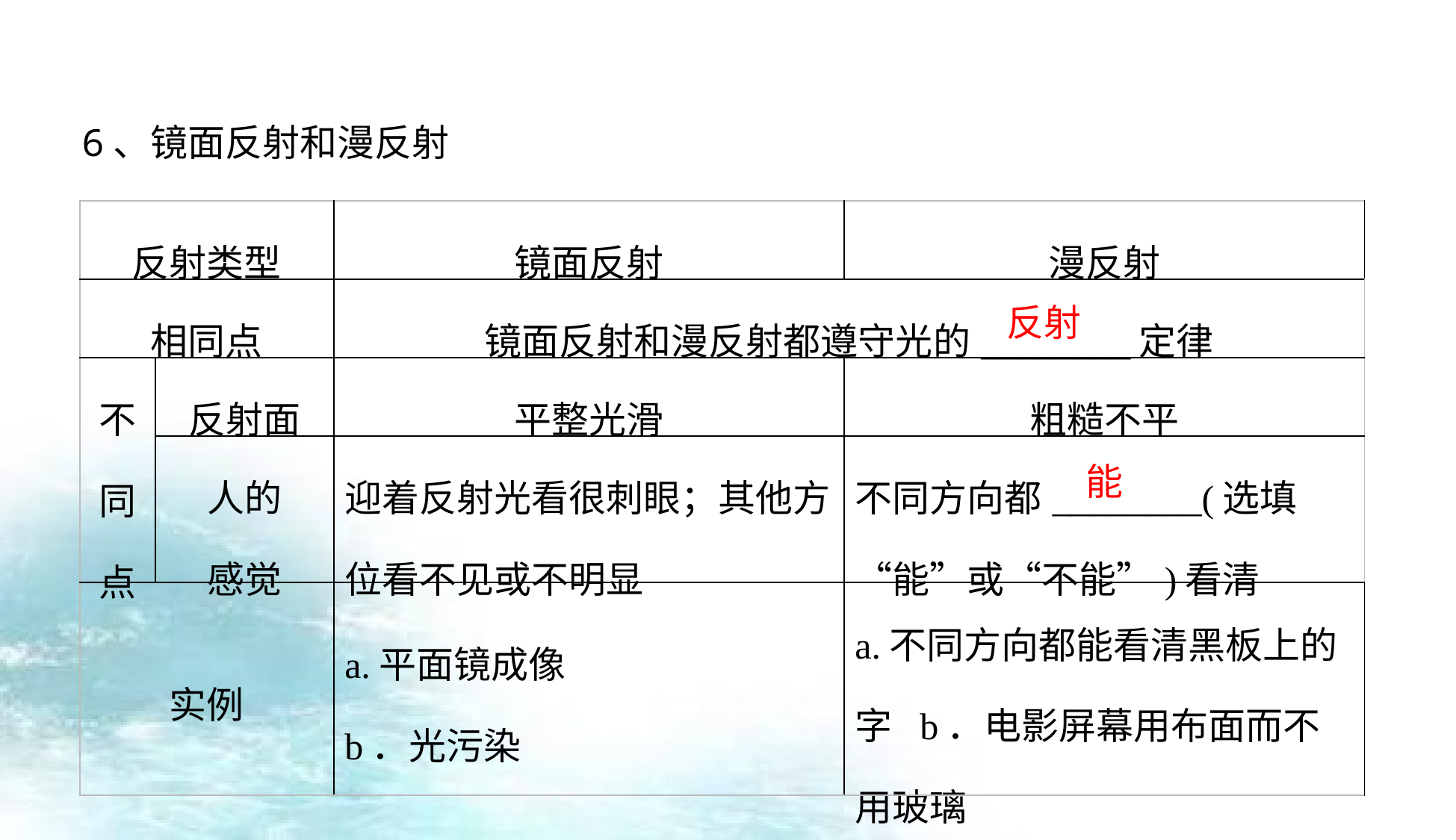

6、镜面反射和漫反射
| 反射类型 |  | 镜面反射 | 漫反射 |
| --- | --- | --- | --- |
| 相同点 |  | 镜面反射和漫反射都遵守光的\_\_\_\_\_\_\_\_定律 |  |
| 不同点 | 反射面 | 平整光滑 | 粗糙不平 |
|  | 人的 感觉 | 迎着反射光看很刺眼；其他方位看不见或不明显 | 不同方向都\_\_\_\_\_\_\_\_(选填“能”或“不能”)看清 |
| 实例 |  | a.平面镜成像 b．光污染 | a.不同方向都能看清黑板上的字 b．电影屏幕用布面而不用玻璃 |
反射
能